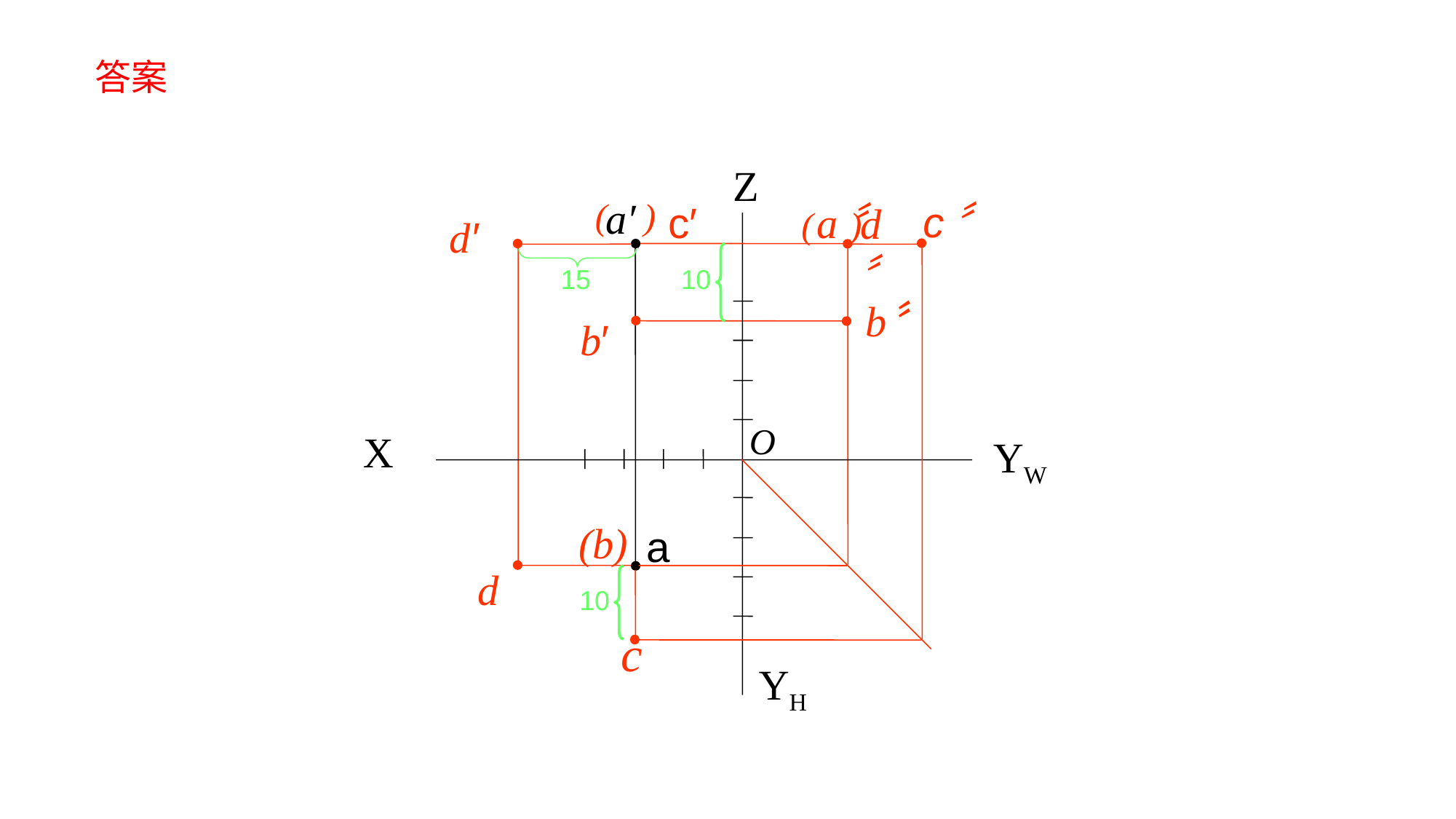

答案
Z
a′
(    )
c〞
c′
a〞
d〞
(    )
d′

10

15
b〞
b′

O
X
YW

(b)
a

d

10

c

YH